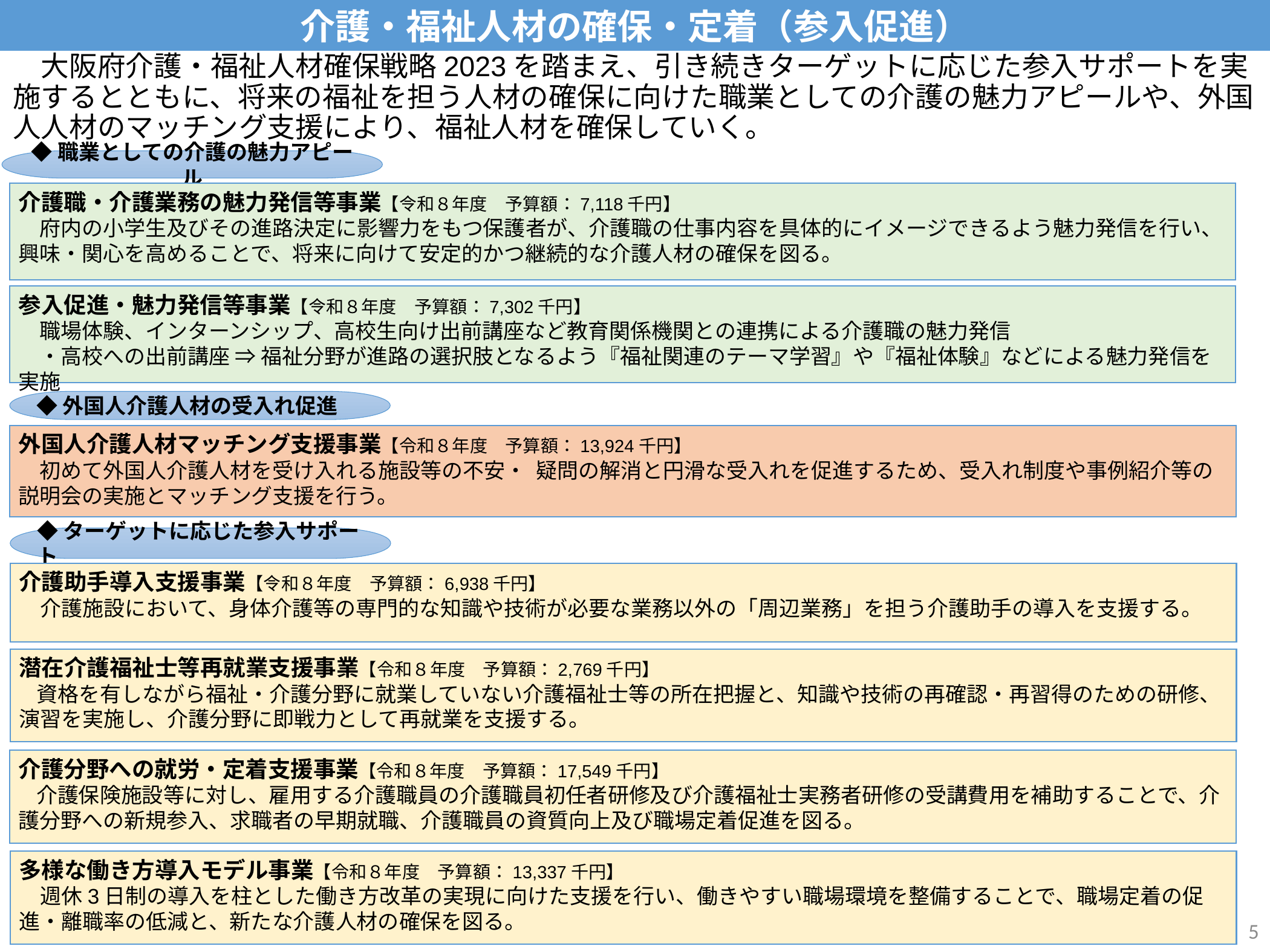

介護・福祉人材の確保・定着（参入促進）
　大阪府介護・福祉人材確保戦略2023を踏まえ、引き続きターゲットに応じた参入サポートを実施するとともに、将来の福祉を担う人材の確保に向けた職業としての介護の魅力アピールや、外国人人材のマッチング支援により、福祉人材を確保していく。

◆職業としての介護の魅力アピール
介護職・介護業務の魅力発信等事業【令和８年度　予算額：7,118千円】
　府内の小学生及びその進路決定に影響力をもつ保護者が、介護職の仕事内容を具体的にイメージできるよう魅力発信を行い、興味・関心を高めることで、将来に向けて安定的かつ継続的な介護人材の確保を図る。
参入促進・魅力発信等事業【令和８年度　予算額：7,302千円】
　職場体験、インターンシップ、高校生向け出前講座など教育関係機関との連携による介護職の魅力発信
　・高校への出前講座 ⇒ 福祉分野が進路の選択肢となるよう『福祉関連のテーマ学習』や『福祉体験』などによる魅力発信を実施
◆外国人介護人材の受入れ促進
外国人介護人材マッチング支援事業【令和８年度　予算額：13,924千円】
　初めて外国人介護人材を受け入れる施設等の不安・  疑問の解消と円滑な受入れを促進するため、受入れ制度や事例紹介等の説明会の実施とマッチング支援を行う。
◆ターゲットに応じた参入サポート
介護助手導入支援事業【令和８年度　予算額：6,938千円】
　介護施設において、身体介護等の専門的な知識や技術が必要な業務以外の「周辺業務」を担う介護助手の導入を支援する。

潜在介護福祉士等再就業支援事業【令和８年度　予算額：2,769千円】
　資格を有しながら福祉・介護分野に就業していない介護福祉士等の所在把握と、知識や技術の再確認・再習得のための研修、演習を実施し、介護分野に即戦力として再就業を支援する。
介護分野への就労・定着支援事業【令和８年度　予算額：17,549千円】
　介護保険施設等に対し、雇用する介護職員の介護職員初任者研修及び介護福祉士実務者研修の受講費用を補助することで、介護分野への新規参入、求職者の早期就職、介護職員の資質向上及び職場定着促進を図る。
多様な働き方導入モデル事業【令和８年度　予算額：13,337千円】
　週休3日制の導入を柱とした働き方改革の実現に向けた支援を行い、働きやすい職場環境を整備することで、職場定着の促進・離職率の低減と、新たな介護人材の確保を図る。
5